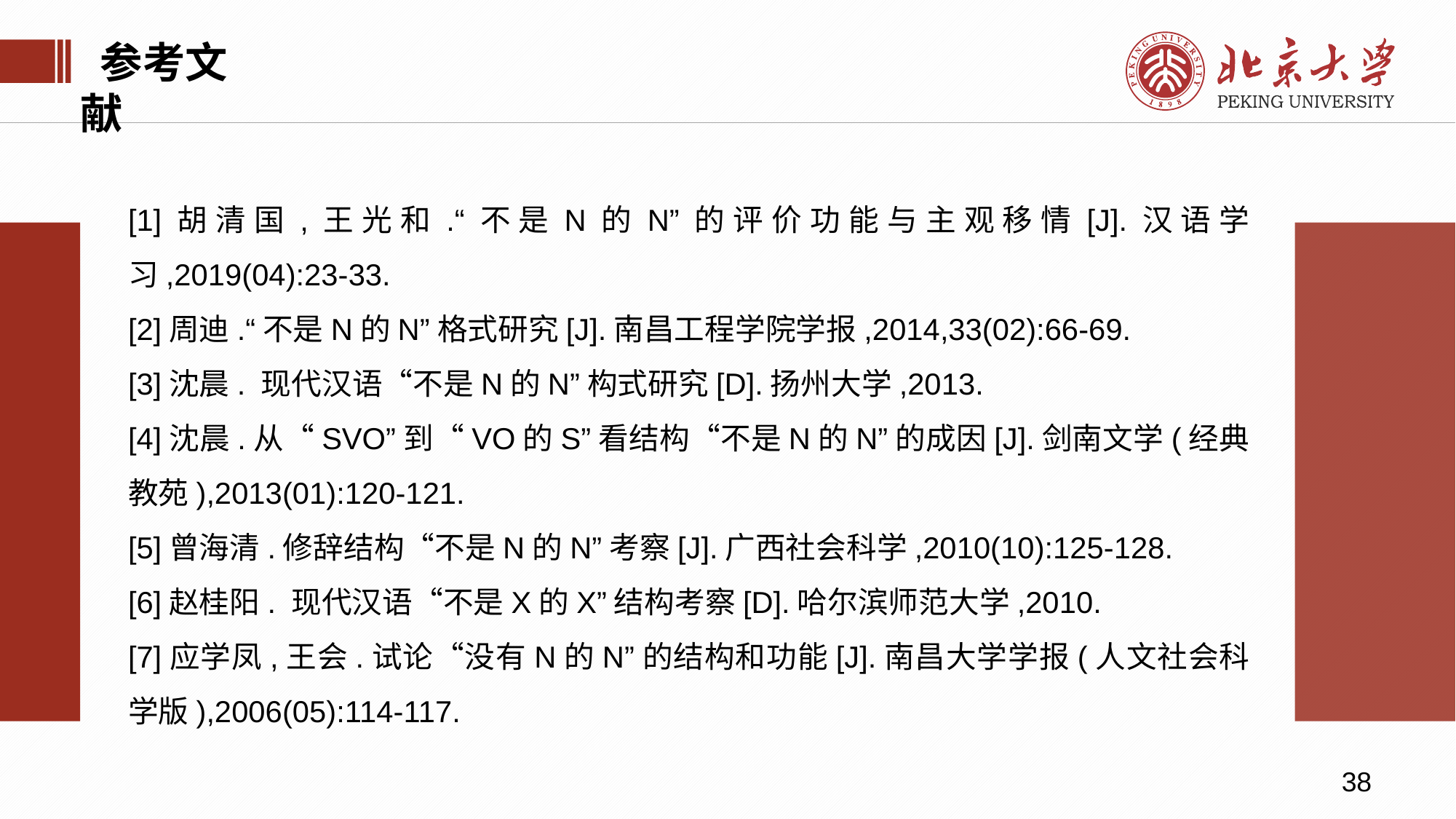

参考文献
[1]胡清国,王光和.“不是N的N”的评价功能与主观移情[J].汉语学习,2019(04):23-33.
[2]周迪.“不是N的N”格式研究[J].南昌工程学院学报,2014,33(02):66-69.
[3]沈晨. 现代汉语“不是N的N”构式研究[D].扬州大学,2013.
[4]沈晨.从“SVO”到“VO的S”看结构“不是N的N”的成因[J].剑南文学(经典教苑),2013(01):120-121.
[5]曾海清.修辞结构“不是N的N”考察[J].广西社会科学,2010(10):125-128.
[6]赵桂阳. 现代汉语“不是X的X”结构考察[D].哈尔滨师范大学,2010.
[7]应学凤,王会.试论“没有N的N”的结构和功能[J].南昌大学学报(人文社会科学版),2006(05):114-117.

38